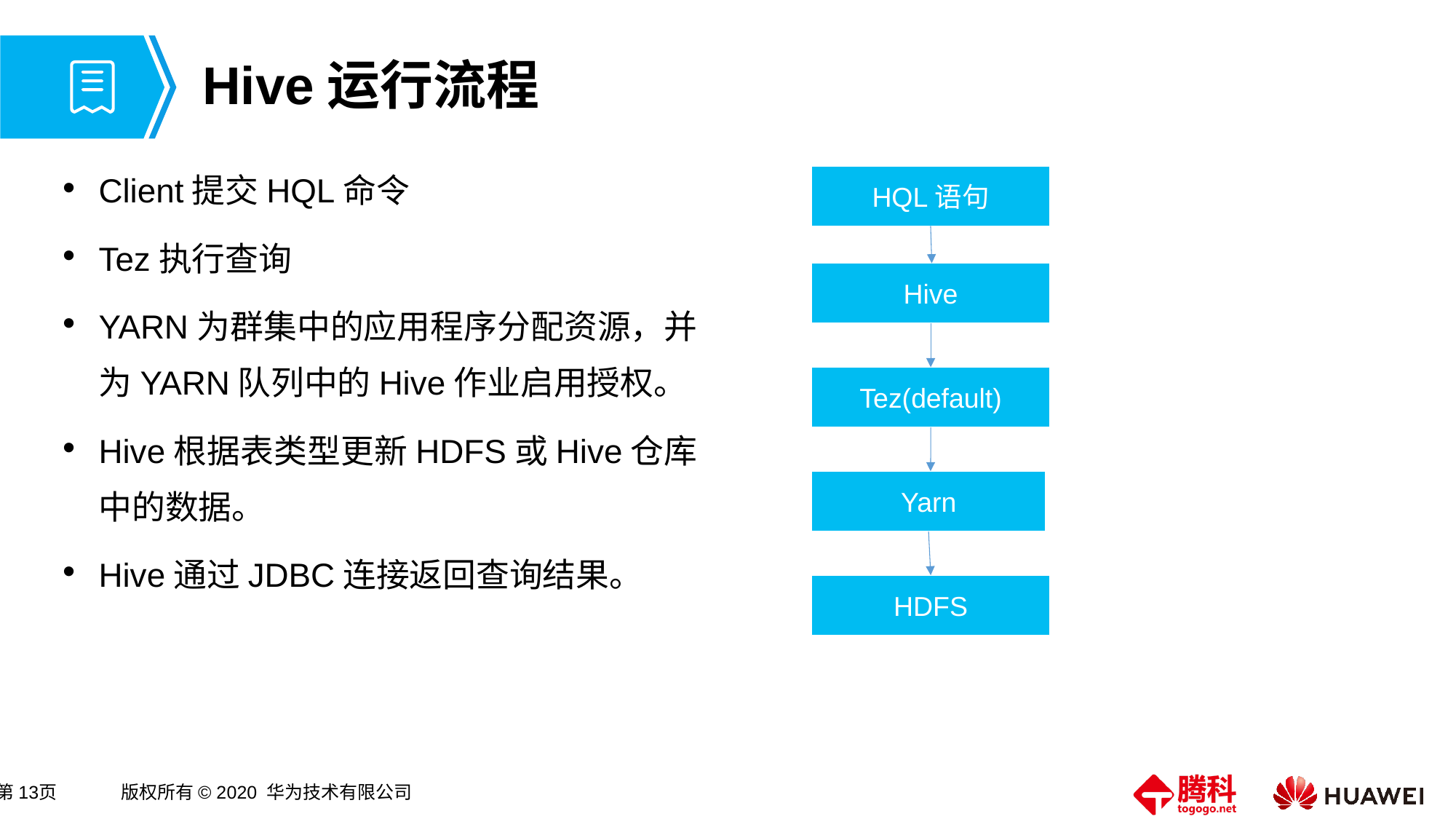

# Hive运行流程
Client提交HQL命令
Tez执行查询
YARN为群集中的应用程序分配资源，并为YARN队列中的Hive作业启用授权。
Hive根据表类型更新HDFS或Hive仓库中的数据。
Hive通过JDBC连接返回查询结果。
HQL语句
Hive
Tez(default)
Yarn
HDFS